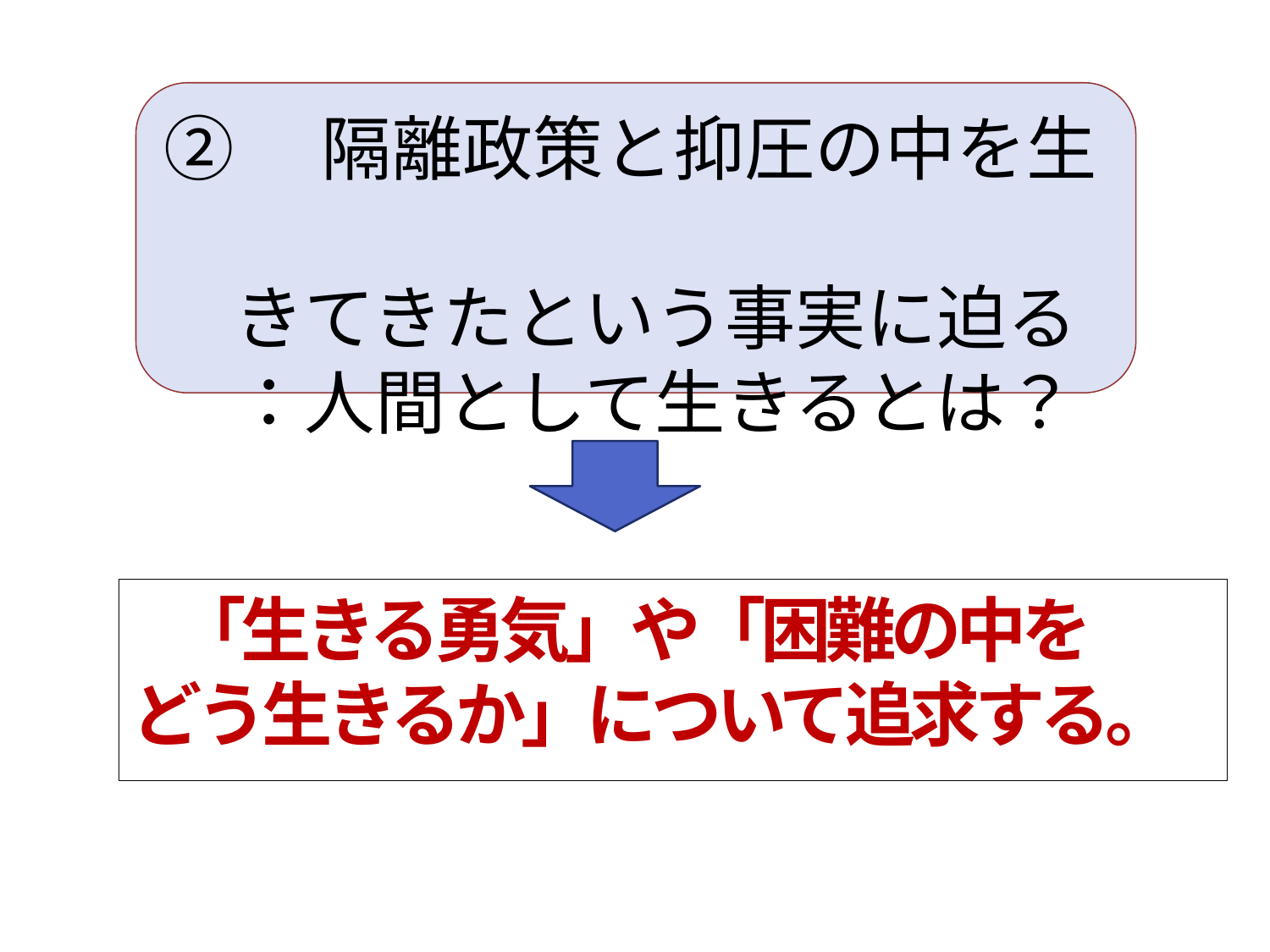

②　隔離政策と抑圧の中を生
　きてきたという事実に迫る
　：人間として生きるとは？

  「生きる勇気」や「困難の中を
どう生きるか」について追求する。